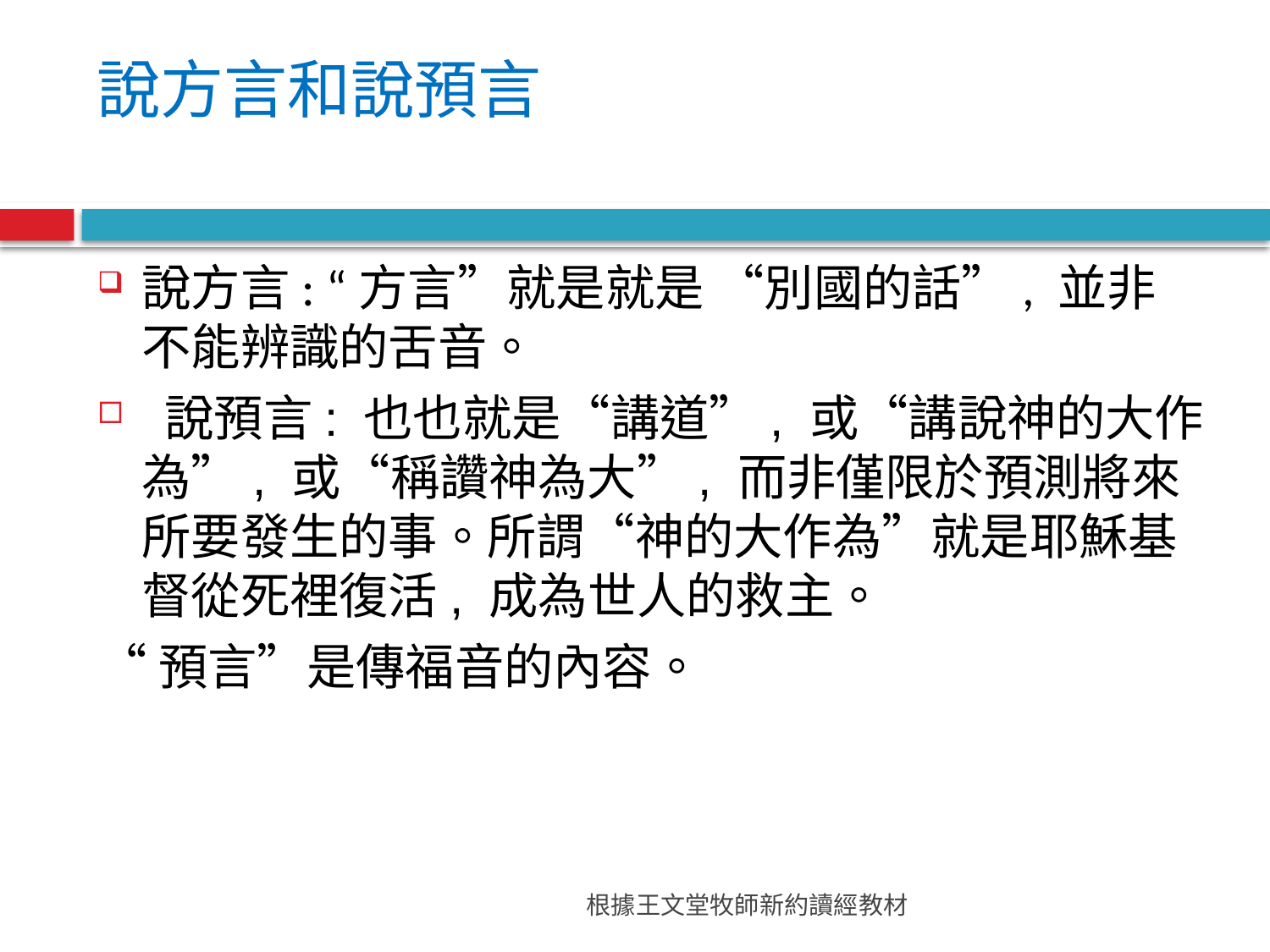

# 說方言和說預言
說方言: “方言”就是就是 “別國的話”, 並非不能辨識的舌音。
 說預言: 也也就是“講道”, 或“講說神的大作為”, 或“稱讚神為大”, 而非僅限於預測將來所要發生的事。所謂“神的大作為”就是耶穌基督從死裡復活, 成為世人的救主。
“預言”是傳福音的內容。

根據王文堂牧師新約讀經教材